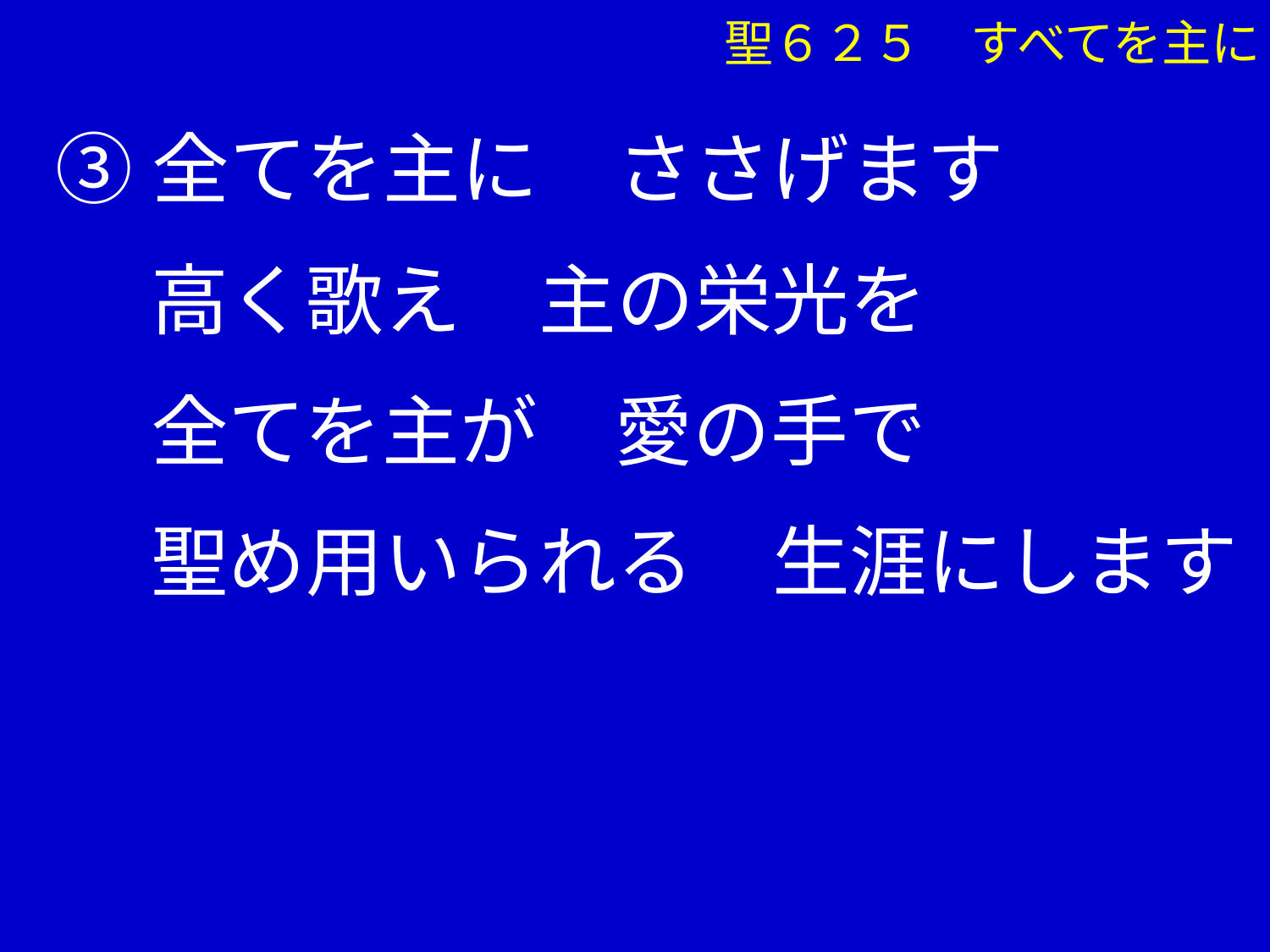

③全てを主に　ささげます
　 高く歌え　主の栄光を
　 全てを主が　愛の手で
　 聖め用いられる　生涯にします

聖６２５　すべてを主に